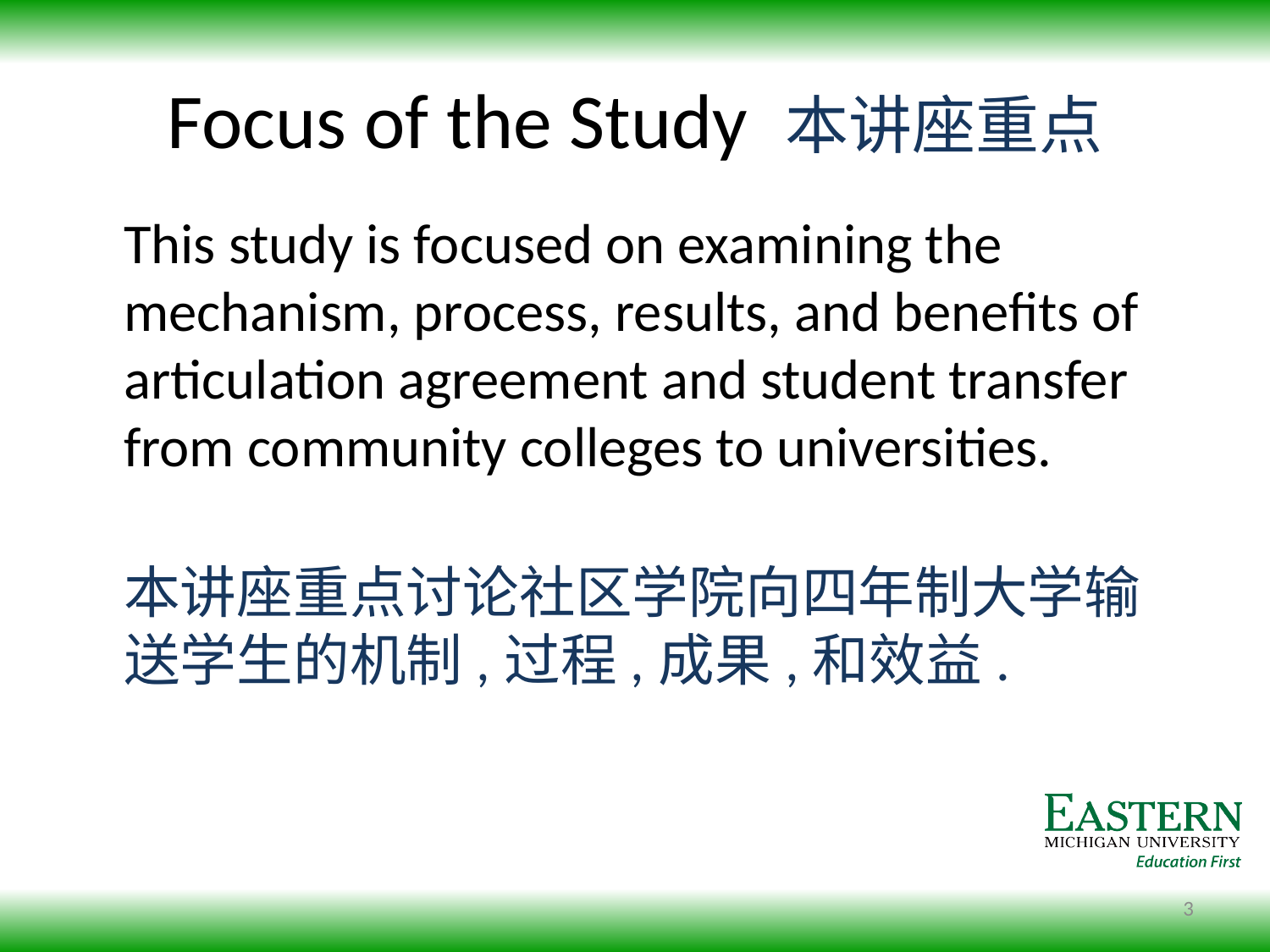

# Focus of the Study 本讲座重点
	This study is focused on examining the mechanism, process, results, and benefits of articulation agreement and student transfer from community colleges to universities.

	本讲座重点讨论社区学院向四年制大学输送学生的机制,过程,成果,和效益.
3